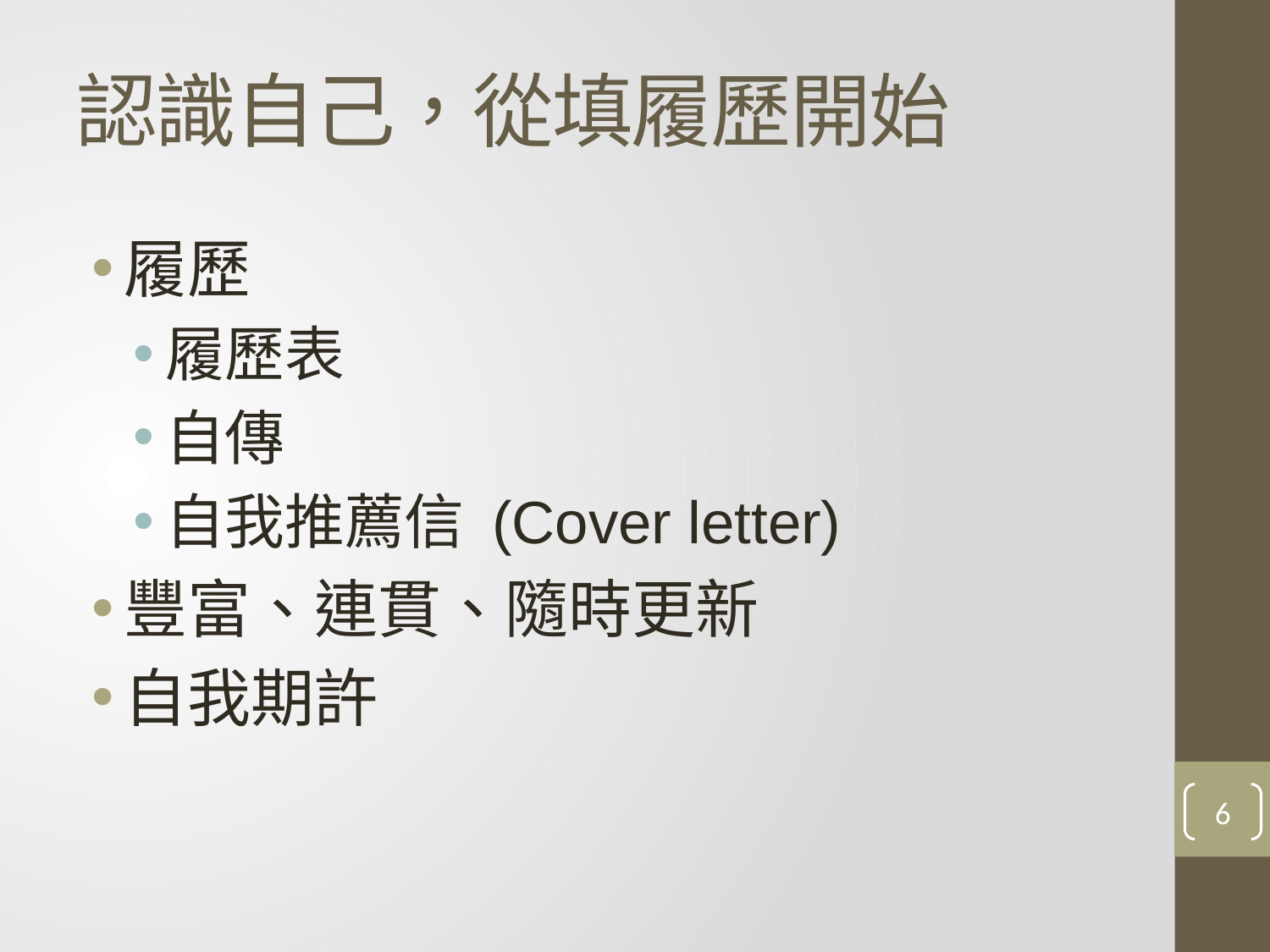

# 認識自己，從填履歷開始
履歷
履歷表
自傳
自我推薦信 (Cover letter)
豐富、連貫、隨時更新
自我期許
6